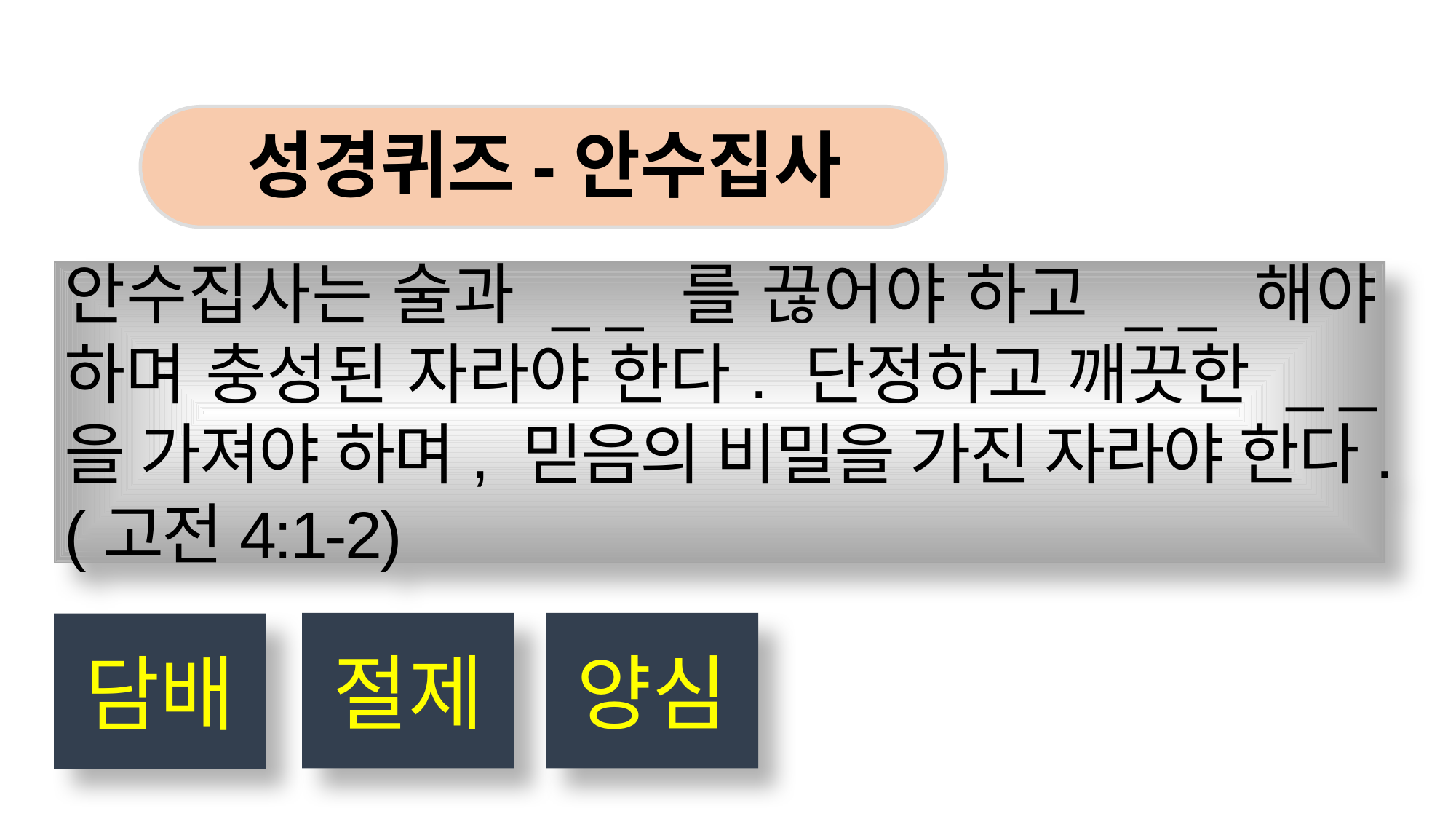

성경퀴즈-안수집사
안수집사는 술과 _ _ 를 끊어야 하고 _ _ 해야 하며 충성된 자라야 한다. 단정하고 깨끗한 _ _ 을 가져야 하며, 믿음의 비밀을 가진 자라야 한다.(고전4:1-2)
절제
양심
담배